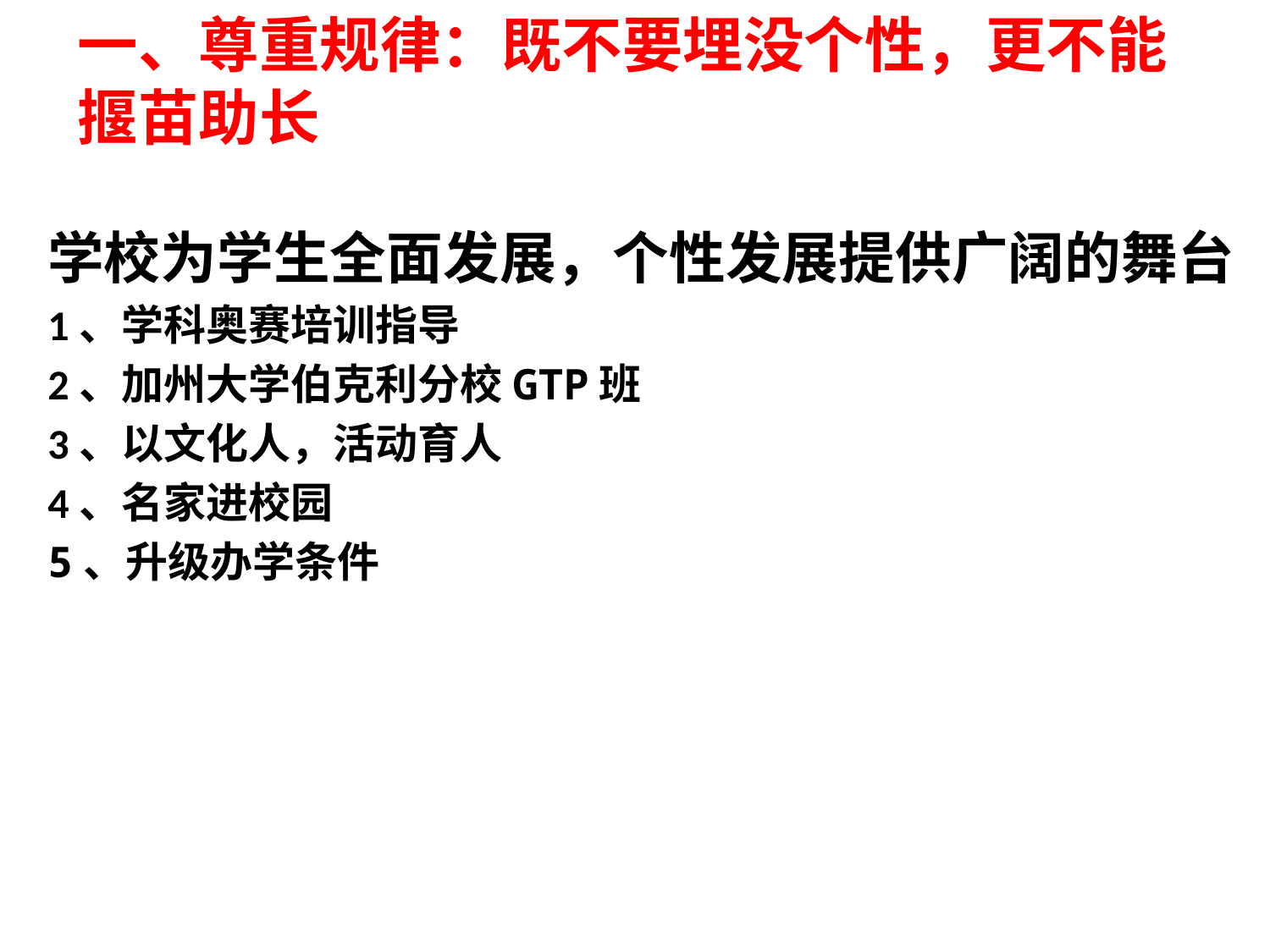

# 一、尊重规律：既不要埋没个性，更不能揠苗助长
学校为学生全面发展，个性发展提供广阔的舞台
1、学科奥赛培训指导
2、加州大学伯克利分校GTP班
3、以文化人，活动育人
4、名家进校园
5、升级办学条件